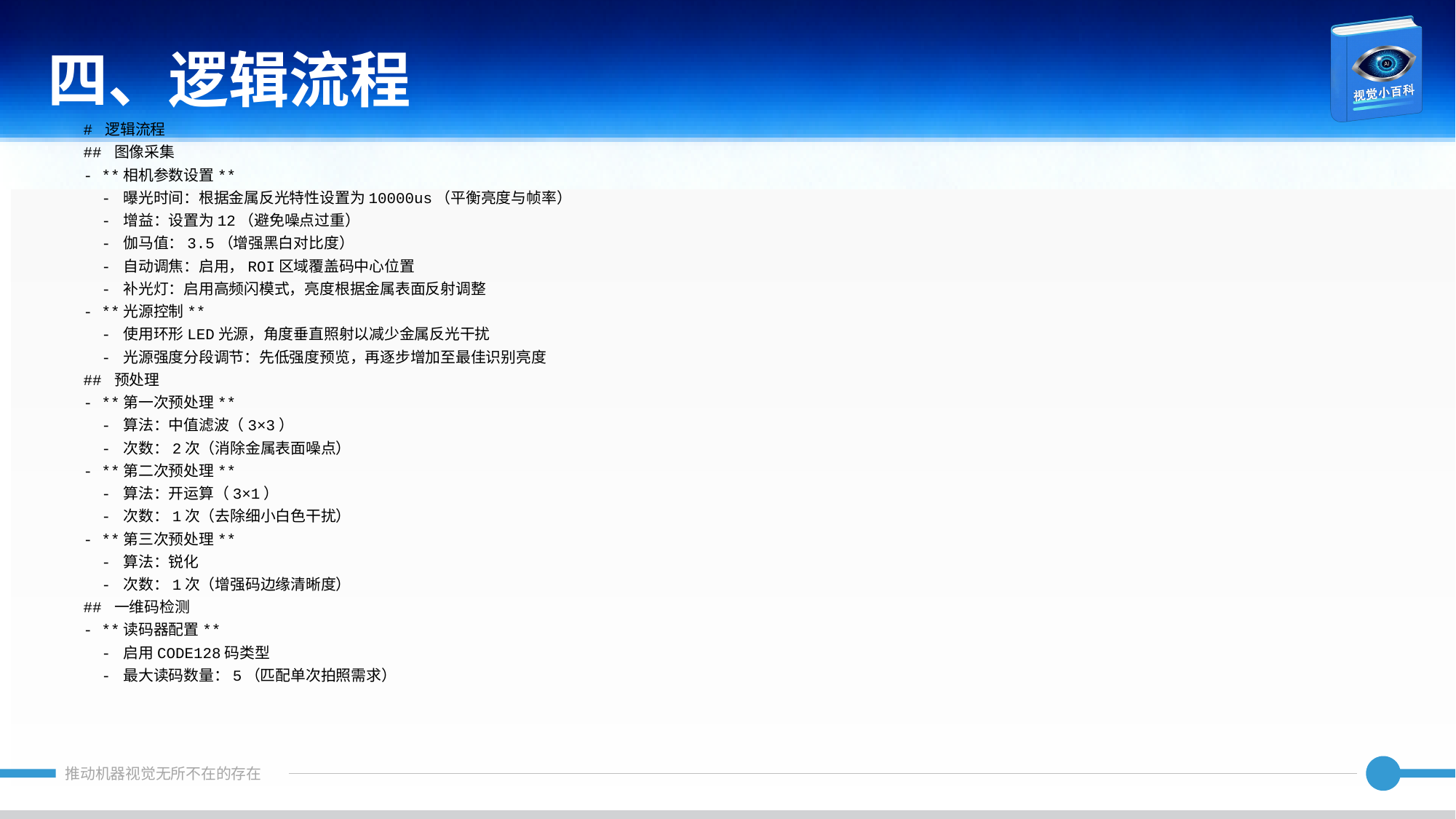

四、逻辑流程

# 逻辑流程
## 图像采集
- **相机参数设置**
  - 曝光时间：根据金属反光特性设置为10000us（平衡亮度与帧率）
  - 增益：设置为12（避免噪点过重）
  - 伽马值：3.5（增强黑白对比度）
  - 自动调焦：启用，ROI区域覆盖码中心位置
  - 补光灯：启用高频闪模式，亮度根据金属表面反射调整
- **光源控制**
  - 使用环形LED光源，角度垂直照射以减少金属反光干扰
  - 光源强度分段调节：先低强度预览，再逐步增加至最佳识别亮度
## 预处理
- **第一次预处理**
  - 算法：中值滤波（3×3）
  - 次数：2次（消除金属表面噪点）
- **第二次预处理**
  - 算法：开运算（3×1）
  - 次数：1次（去除细小白色干扰）
- **第三次预处理**
  - 算法：锐化
  - 次数：1次（增强码边缘清晰度）
## 一维码检测
- **读码器配置**
  - 启用CODE128码类型
  - 最大读码数量：5（匹配单次拍照需求）
8